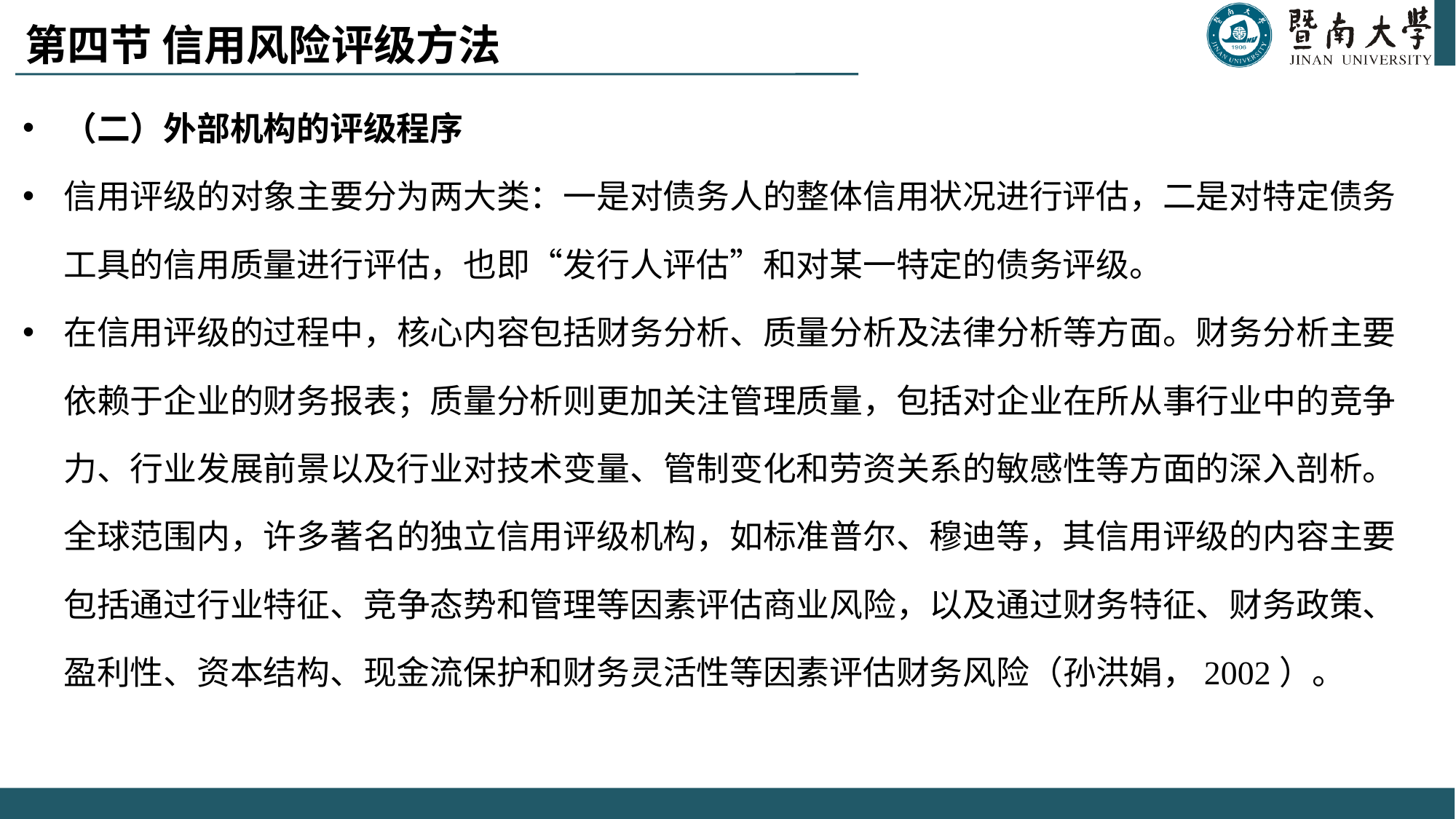

# 第四节 信用风险评级方法
（二）外部机构的评级程序
信用评级的对象主要分为两大类：一是对债务人的整体信用状况进行评估，二是对特定债务工具的信用质量进行评估，也即“发行人评估”和对某一特定的债务评级。
在信用评级的过程中，核心内容包括财务分析、质量分析及法律分析等方面。财务分析主要依赖于企业的财务报表；质量分析则更加关注管理质量，包括对企业在所从事行业中的竞争力、行业发展前景以及行业对技术变量、管制变化和劳资关系的敏感性等方面的深入剖析。全球范围内，许多著名的独立信用评级机构，如标准普尔、穆迪等，其信用评级的内容主要包括通过行业特征、竞争态势和管理等因素评估商业风险，以及通过财务特征、财务政策、盈利性、资本结构、现金流保护和财务灵活性等因素评估财务风险（孙洪娟，2002）。